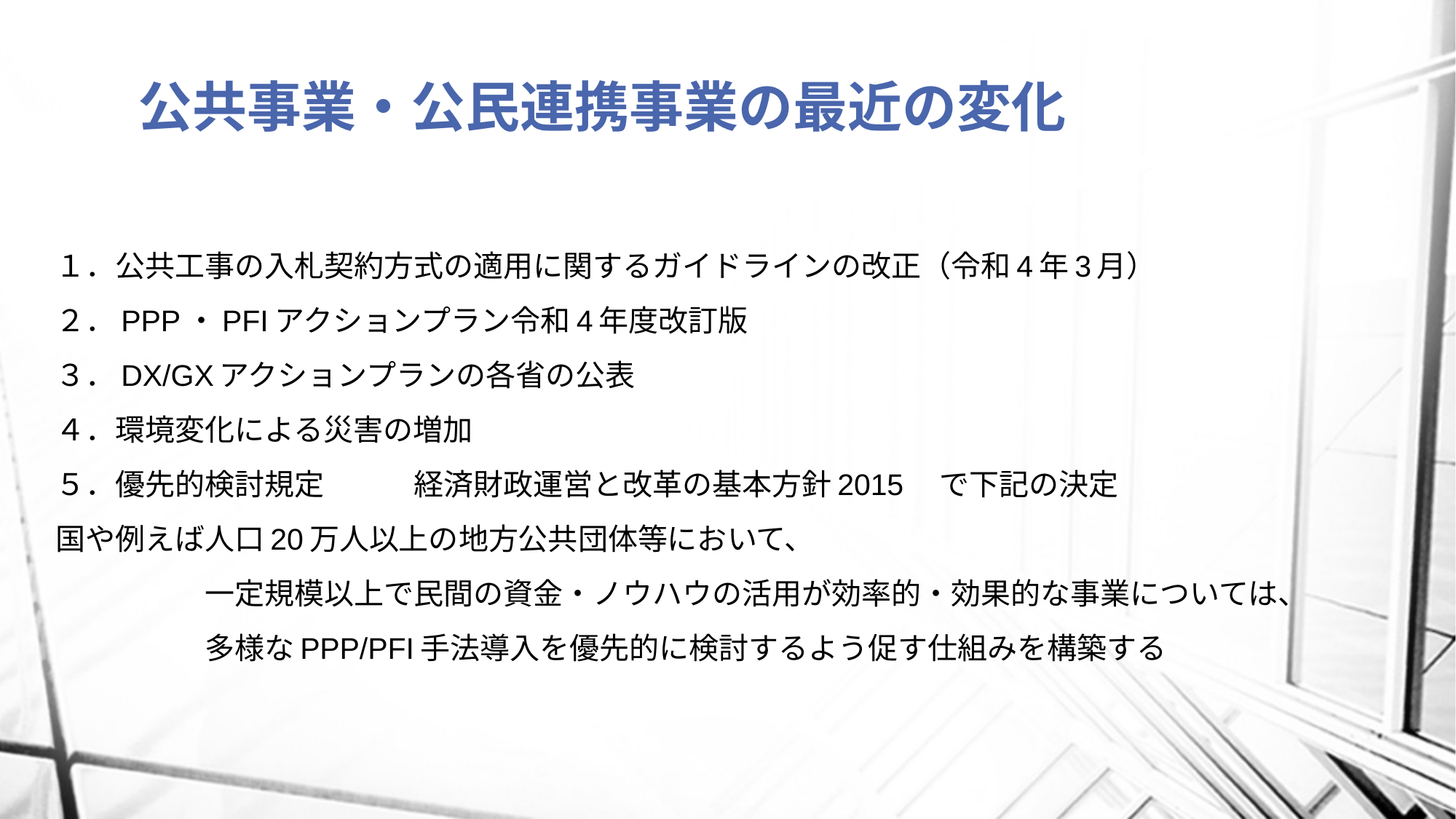

# 公共事業・公民連携事業の最近の変化
１．公共工事の入札契約方式の適用に関するガイドラインの改正（令和4年3月）
２．PPP・PFIアクションプラン令和4年度改訂版
３．DX/GXアクションプランの各省の公表
４．環境変化による災害の増加
５．優先的検討規定　　　経済財政運営と改革の基本方針2015　で下記の決定
	国や例えば人口20万人以上の地方公共団体等において、
　　　　　一定規模以上で民間の資金・ノウハウの活用が効率的・効果的な事業については、
　　　　　多様なPPP/PFI手法導入を優先的に検討するよう促す仕組みを構築する